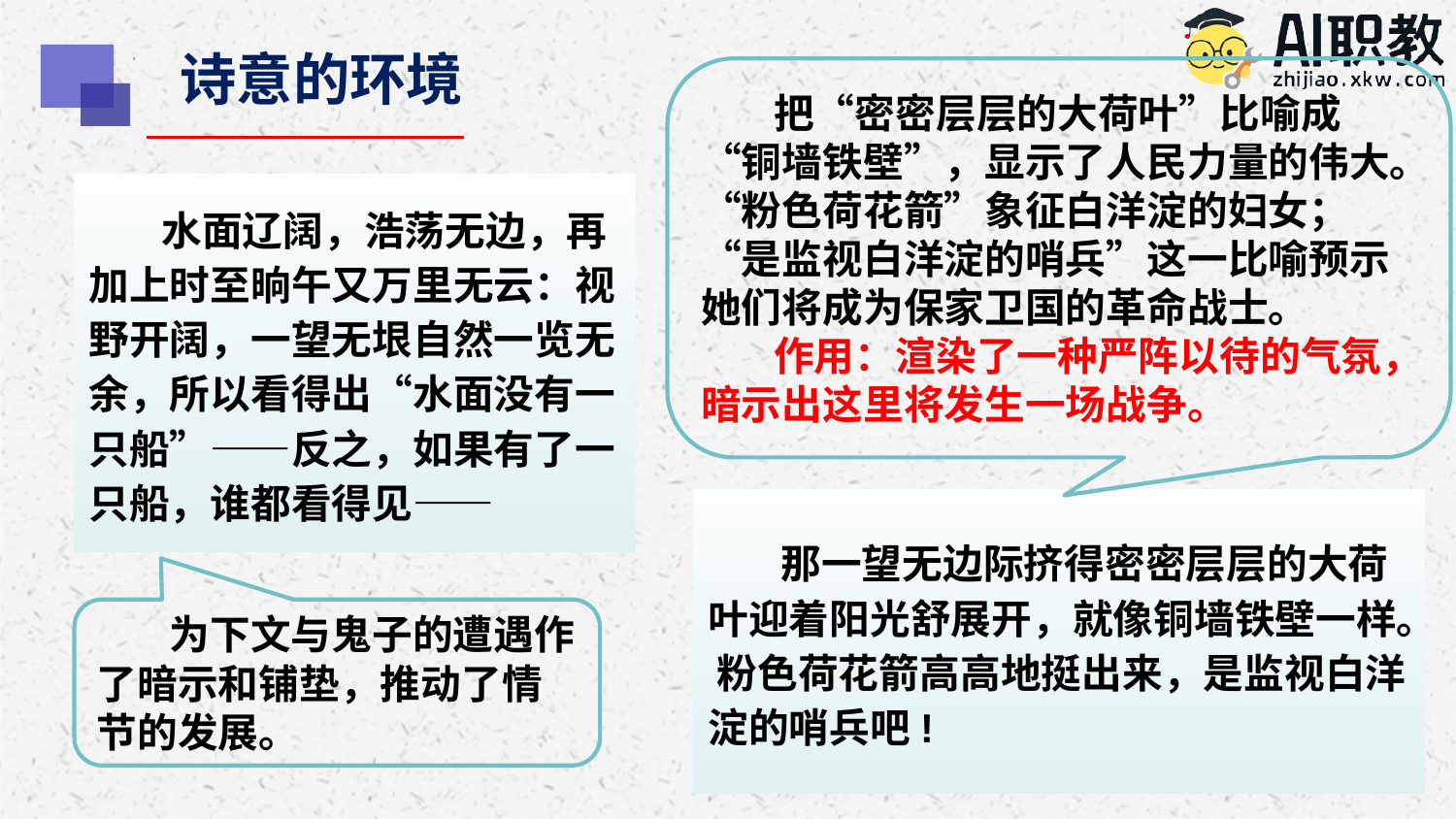

诗意的环境

把“密密层层的大荷叶”比喻成“铜墙铁壁”，显示了人民力量的伟大。“粉色荷花箭”象征白洋淀的妇女；“是监视白洋淀的哨兵”这一比喻预示她们将成为保家卫国的革命战士。
作用：渲染了一种严阵以待的气氛，暗示出这里将发生一场战争。
水面辽阔，浩荡无边，再加上时至晌午又万里无云：视野开阔，一望无垠自然一览无余，所以看得出“水面没有一只船”——反之，如果有了一只船，谁都看得见——
那一望无边际挤得密密层层的大荷叶迎着阳光舒展开，就像铜墙铁壁一样。 粉色荷花箭高高地挺出来，是监视白洋淀的哨兵吧!
为下文与鬼子的遭遇作了暗示和铺垫，推动了情节的发展。